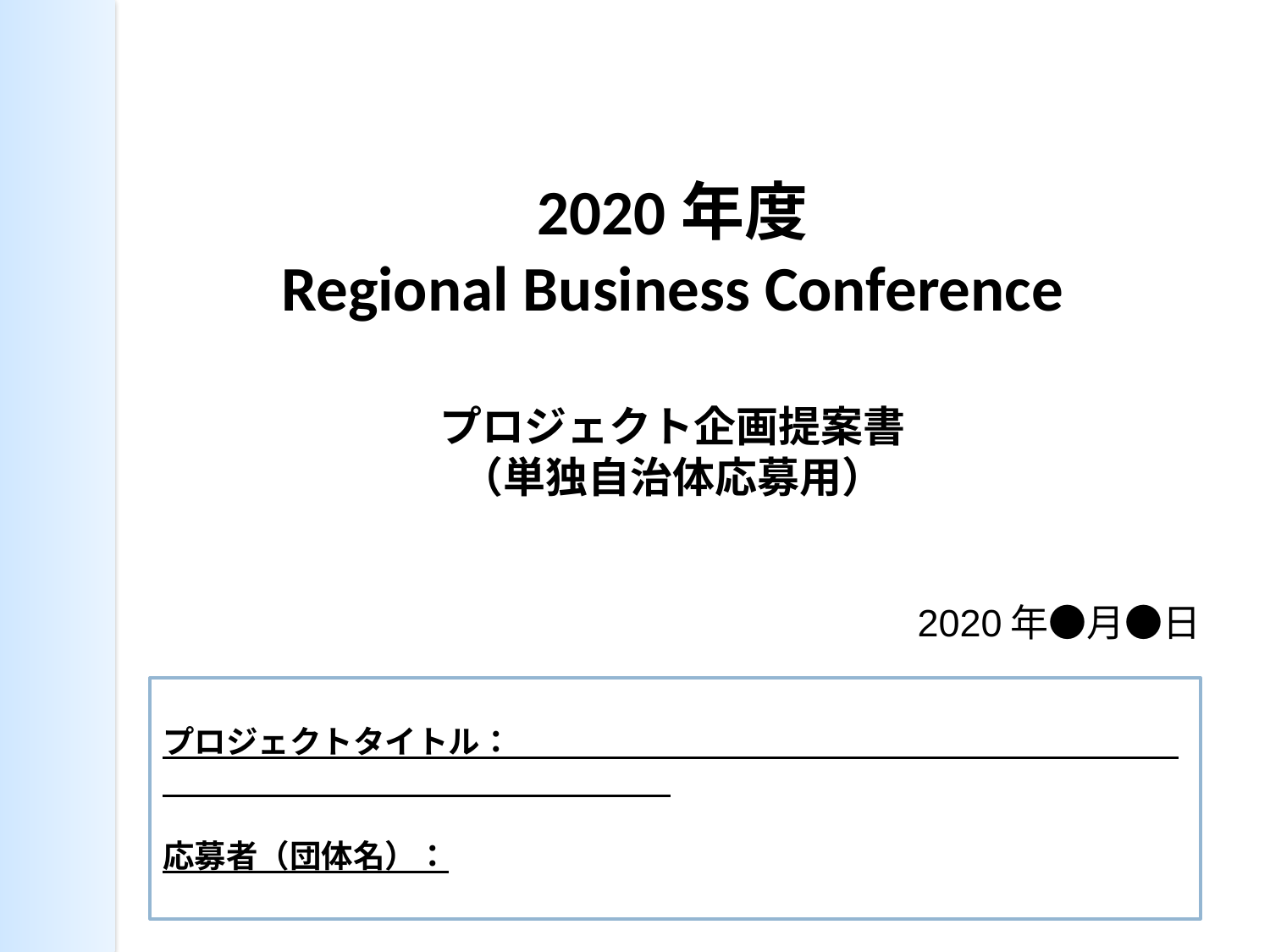

# 2020年度 Regional Business Conference プロジェクト企画提案書 （単独自治体応募用）
2020年●月●日

プロジェクトタイトル：

応募者（団体名）：